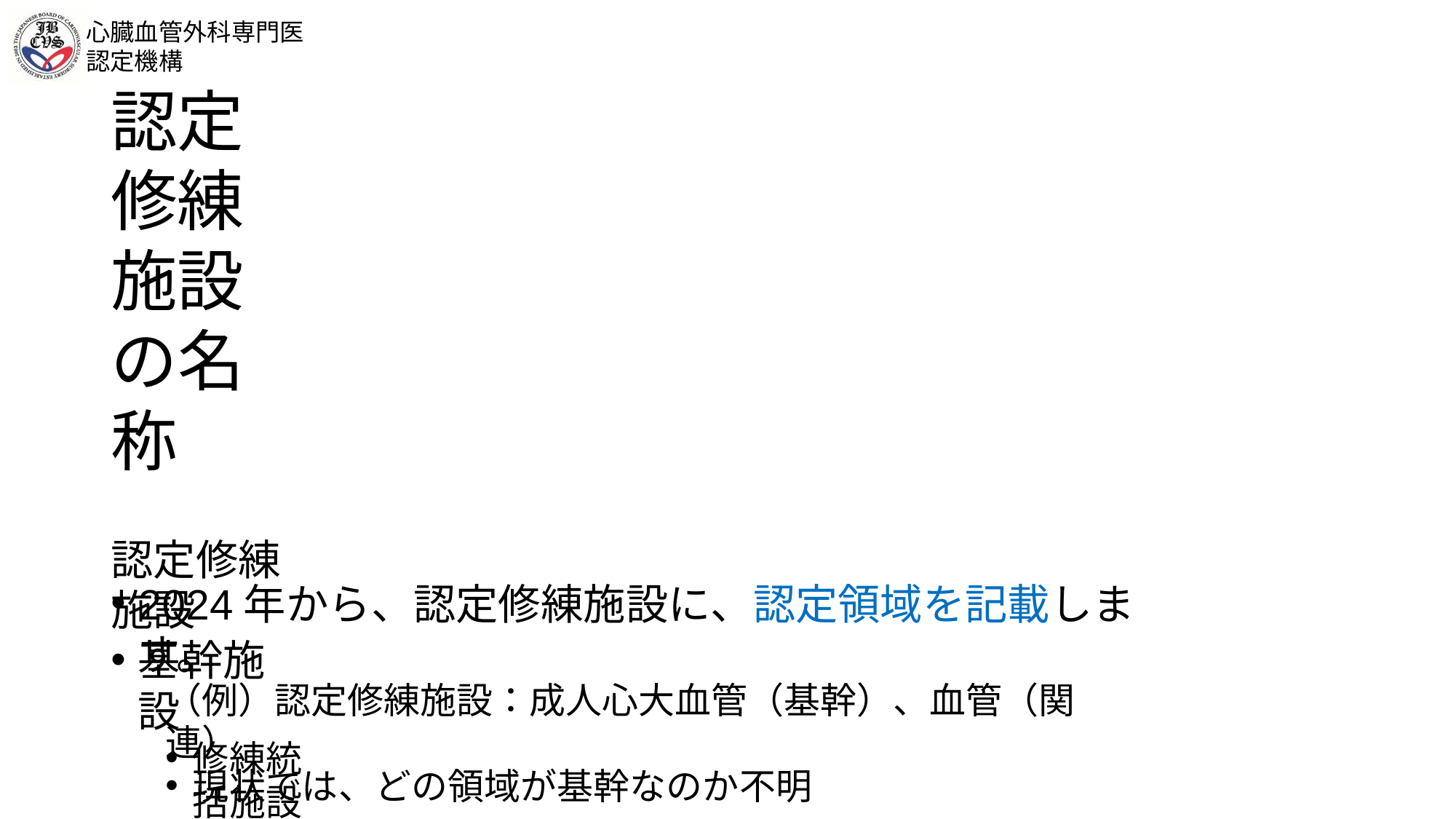

心臓血管外科専門医 認定機構
認定修練施設の名称
認定修練施設
基幹施設
修練統括施設になる事が出来る
専攻医を採用することが出来る
関連施設
各種医療技術の実施施設認定要件
2024年から、認定修練施設に、認定領域を記載します。
（例）認定修練施設：成人心大血管（基幹）、血管（関連）
現状では、どの領域が基幹なのか不明